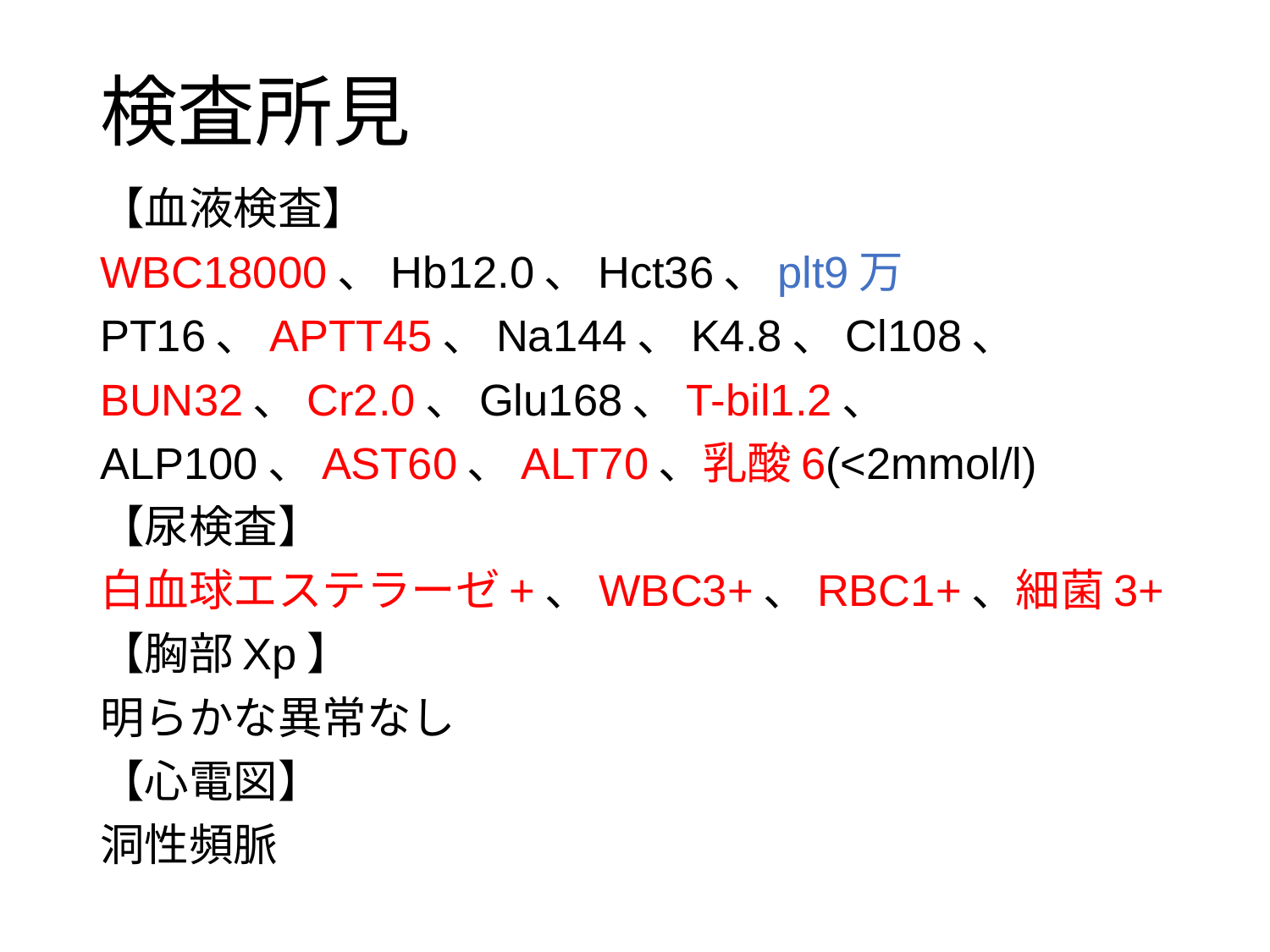

# 検査所見
【血液検査】
WBC18000、Hb12.0、Hct36、plt9万
PT16、APTT45、Na144、K4.8、Cl108、
BUN32、Cr2.0、Glu168、T-bil1.2、
ALP100、AST60、ALT70、乳酸6(<2mmol/l)
【尿検査】
白血球エステラーゼ+、WBC3+、RBC1+、細菌3+
【胸部Xp】
明らかな異常なし
【心電図】
洞性頻脈